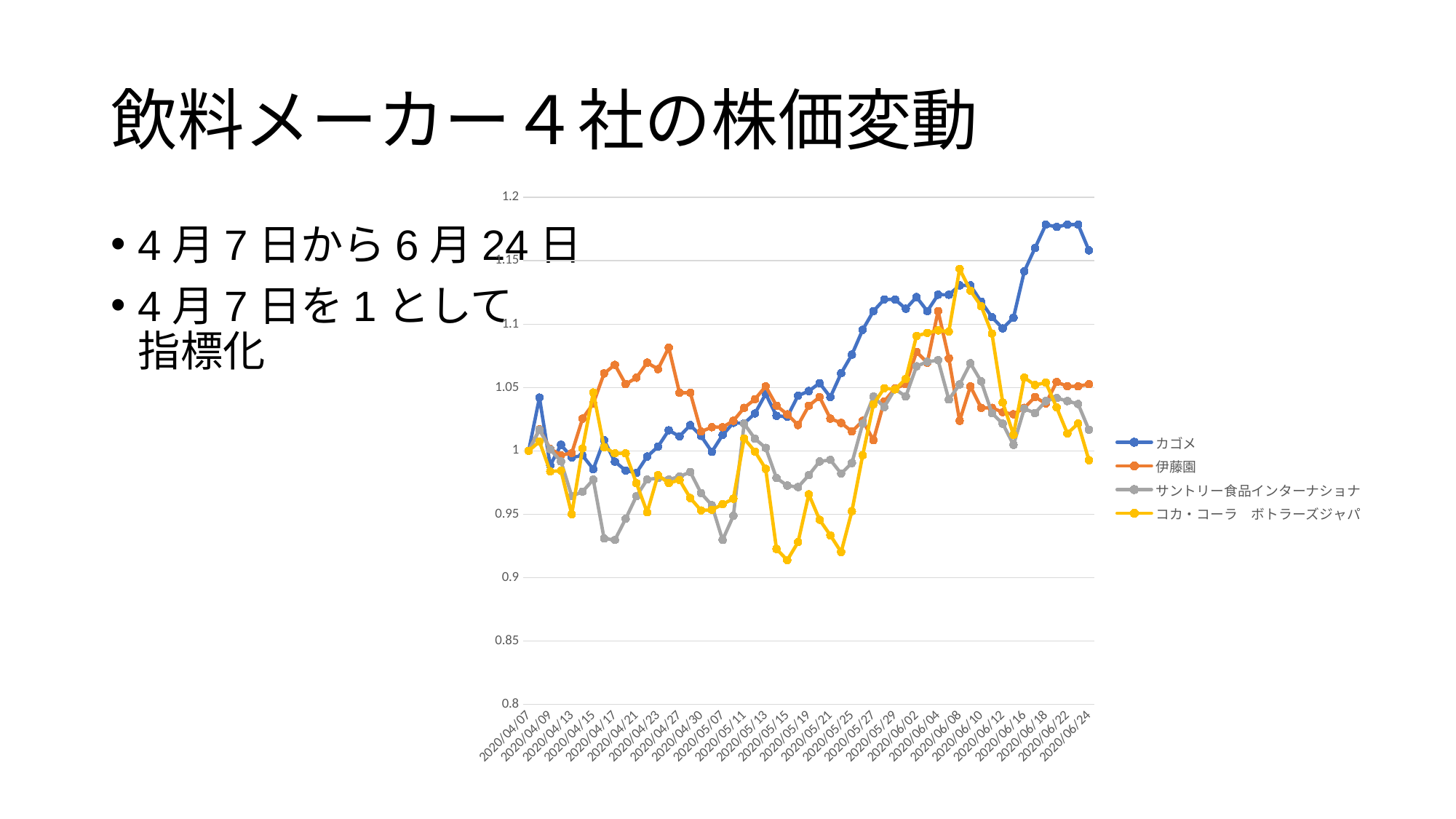

# 飲料メーカー４社の株価変動

### Chart

| Category | カゴメ | 伊藤園 | サントリー食品インターナショナ | コカ・コーラ　ボトラーズジャパ |
|---|---|---|---|---|
| 2020/04/07 | 1.0 | 1.0 | 1.0 | 1.0 |
| 2020/04/08 | 1.0420509037255625 | 1.0169779286926994 | 1.0166865315852205 | 1.0073493385595296 |
| 2020/04/09 | 0.9885651051272594 | 1.0016977928692699 | 1.0011918951132301 | 0.9838314551690348 |
| 2020/04/10 | 1.0047952784950203 | 0.9966044142614601 | 0.9916567342073898 | 0.9843214110730034 |
| 2020/04/13 | 0.9948358539284397 | 0.99830220713073 | 0.964243146603099 | 0.9500244977951985 |
| 2020/04/14 | 0.9963113242345998 | 1.0254668930390491 | 0.9678188319427891 | 1.0019598236158747 |
| 2020/04/15 | 0.9856141645149391 | 1.0373514431239388 | 0.9773539928486293 | 1.0460558549730525 |
| 2020/04/16 | 1.0084839542604205 | 1.061120543293718 | 0.930870083432658 | 1.0029397354238119 |
| 2020/04/17 | 0.9915160457395795 | 1.067911714770798 | 0.929678188319428 | 0.9980401763841255 |
| 2020/04/20 | 0.9845075617853191 | 1.0526315789473684 | 0.9463647199046484 | 0.9980401763841255 |
| 2020/04/21 | 0.982663223902619 | 1.0577249575551784 | 0.964243146603099 | 0.9745222929936306 |
| 2020/04/22 | 0.9955735890815197 | 1.069609507640068 | 0.9773539928486293 | 0.9514943655071043 |
| 2020/04/23 | 1.0033198081888601 | 1.064516129032258 | 0.9785458879618594 | 0.9808917197452229 |
| 2020/04/24 | 1.016230173367761 | 1.0814940577249577 | 0.9773539928486293 | 0.9745222929936306 |
| 2020/04/27 | 1.0114348948727407 | 1.0458404074702887 | 0.9797377830750894 | 0.9769720725134737 |
| 2020/04/28 | 1.0202877167097013 | 1.0458404074702887 | 0.9833134684147795 | 0.9627633512983832 |
| 2020/04/30 | 1.0118037624492806 | 1.0152801358234296 | 0.966626936829559 | 0.9529642332190102 |
| 2020/05/01 | 0.9992622648469199 | 1.0186757215619695 | 0.9570917759237187 | 0.953454189122979 |
| 2020/05/07 | 1.0125414976023608 | 1.0186757215619695 | 0.929678188319428 | 0.9578637922586967 |
| 2020/05/08 | 1.0221320545924013 | 1.0237691001697793 | 0.9487485101311085 | 0.9622733953944145 |
| 2020/05/11 | 1.0217631870158612 | 1.033955857385399 | 1.0214541120381406 | 1.0097991180793728 |
| 2020/05/12 | 1.0295094061232017 | 1.0407470288624787 | 1.0095351609058403 | 0.9995100440960314 |
| 2020/05/13 | 1.0450018443378828 | 1.0509337860780985 | 1.00238379022646 | 0.9857912787849094 |
| 2020/05/14 | 1.0276650682405017 | 1.035653650254669 | 0.9785458879618594 | 0.9225869671729544 |
| 2020/05/15 | 1.0269273330874216 | 1.028862478777589 | 0.9725864123957092 | 0.9137677609015189 |
| 2020/05/18 | 1.0435263740317227 | 1.0203735144312394 | 0.9713945172824792 | 0.9279764821166095 |
| 2020/05/19 | 1.0472150497971229 | 1.035653650254669 | 0.9809296781883194 | 0.965703086722195 |
| 2020/05/20 | 1.0534857985983033 | 1.0424448217317488 | 0.9916567342073898 | 0.9456148946594807 |
| 2020/05/21 | 1.0424197713021026 | 1.0254668930390491 | 0.9928486293206198 | 0.9333659970602646 |
| 2020/05/22 | 1.0612320177056436 | 1.0220713073005094 | 0.9821215733015495 | 0.9201371876531113 |
| 2020/05/25 | 1.0759867207672447 | 1.0152801358234296 | 0.9904648390941597 | 0.9524742773150416 |
| 2020/05/26 | 1.0955367023238658 | 1.0237691001697793 | 1.0214541120381406 | 0.9965703086722195 |
| 2020/05/27 | 1.1102914053854667 | 1.0084889643463497 | 1.0429082240762813 | 1.0367466927976483 |
| 2020/05/28 | 1.119513094798967 | 1.0390492359932089 | 1.0345649582836711 | 1.049485546300833 |
| 2020/05/29 | 1.119513094798967 | 1.0492359932088284 | 1.0488676996424315 | 1.0485056344928956 |
| 2020/06/01 | 1.1121357432681667 | 1.0526315789473684 | 1.0429082240762813 | 1.0568348848603626 |
| 2020/06/02 | 1.1213574326816673 | 1.0780984719864177 | 1.066746126340882 | 1.090641842234199 |
| 2020/06/03 | 1.1102914053854667 | 1.069609507640068 | 1.0703218116805722 | 1.093091621754042 |
| 2020/06/04 | 1.1232017705643673 | 1.1103565365025467 | 1.071513706793802 | 1.0950514453699167 |
| 2020/06/05 | 1.1232017705643673 | 1.0730050933786077 | 1.0405244338498212 | 1.0940715335619795 |
| 2020/06/08 | 1.1305791220951678 | 1.0237691001697793 | 1.0524433849821215 | 1.1435570798628123 |
| 2020/06/09 | 1.1305791220951678 | 1.0509337860780985 | 1.069129916567342 | 1.1264086232239099 |
| 2020/06/10 | 1.117668756916267 | 1.033955857385399 | 1.0548271752085816 | 1.1141597256246938 |
| 2020/06/11 | 1.1054961268904464 | 1.033955857385399 | 1.029797377830751 | 1.0926016658500735 |
| 2020/06/12 | 1.0966433050534858 | 1.0305602716468591 | 1.0214541120381406 | 1.0382165605095541 |
| 2020/06/15 | 1.1051272593139063 | 1.028862478777589 | 1.0047675804529201 | 1.0127388535031847 |
| 2020/06/16 | 1.1416451493913684 | 1.033955857385399 | 1.033373063170441 | 1.0578147966682998 |
| 2020/06/17 | 1.1600885282183695 | 1.0424448217317488 | 1.029797377830751 | 1.051935325820676 |
| 2020/06/18 | 1.1785319070453708 | 1.0373514431239388 | 1.0393325387365913 | 1.0538951494365507 |
| 2020/06/19 | 1.1766875691626706 | 1.0543293718166384 | 1.0417163289630513 | 1.034296913277805 |
| 2020/06/22 | 1.1785319070453708 | 1.0509337860780985 | 1.0393325387365913 | 1.013718765311122 |
| 2020/06/23 | 1.1785319070453708 | 1.0509337860780985 | 1.0369487485101312 | 1.0215580597746203 |
| 2020/06/24 | 1.1582441903356695 | 1.0526315789473684 | 1.0166865315852205 | 0.9926506614404703 |
4月7日から6月24日
4月7日を1として
指標化